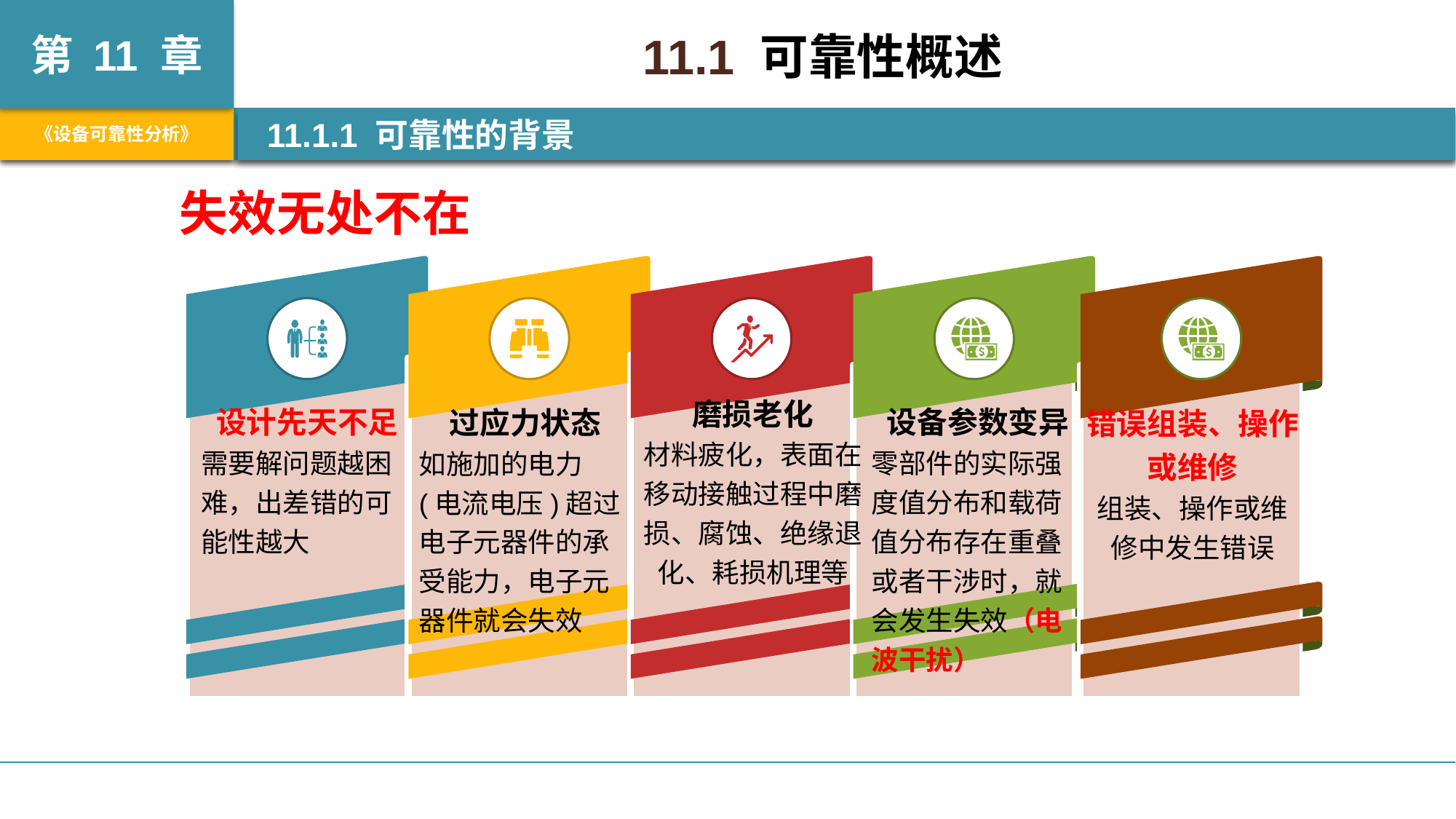

11.1 可靠性概述
  11.1.1 可靠性的背景
失效无处不在

磨损老化
材料疲化，表面在移动接触过程中磨损、腐蚀、绝缘退化、耗损机理等
设计先天不足
需要解问题越困难，出差错的可能性越大
设备参数变异
零部件的实际强度值分布和载荷值分布存在重叠或者干涉时，就会发生失效（电波干扰）
过应力状态
如施加的电力(电流电压)超过电子元器件的承受能力，电子元器件就会失效
错误组装、操作或维修
组装、操作或维修中发生错误